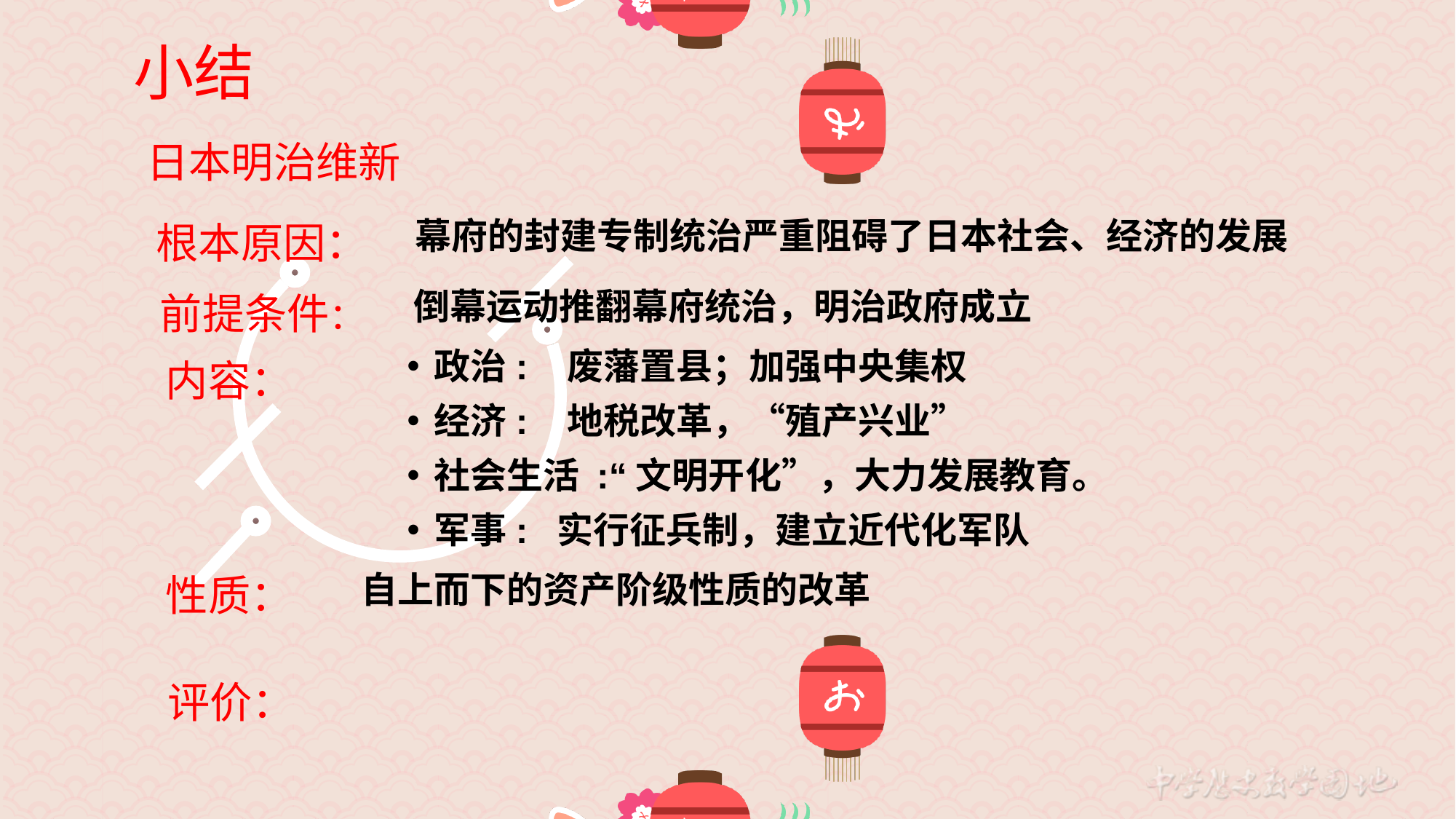

小结
日本明治维新
幕府的封建专制统治严重阻碍了日本社会、经济的发展
根本原因：
倒幕运动推翻幕府统治，明治政府成立
前提条件：
政治:   废藩置县；加强中央集权
经济:   地税改革，“殖产兴业”
社会生活 :“文明开化”，大力发展教育。
军事:  实行征兵制，建立近代化军队
内容：
自上而下的资产阶级性质的改革
性质：
评价：